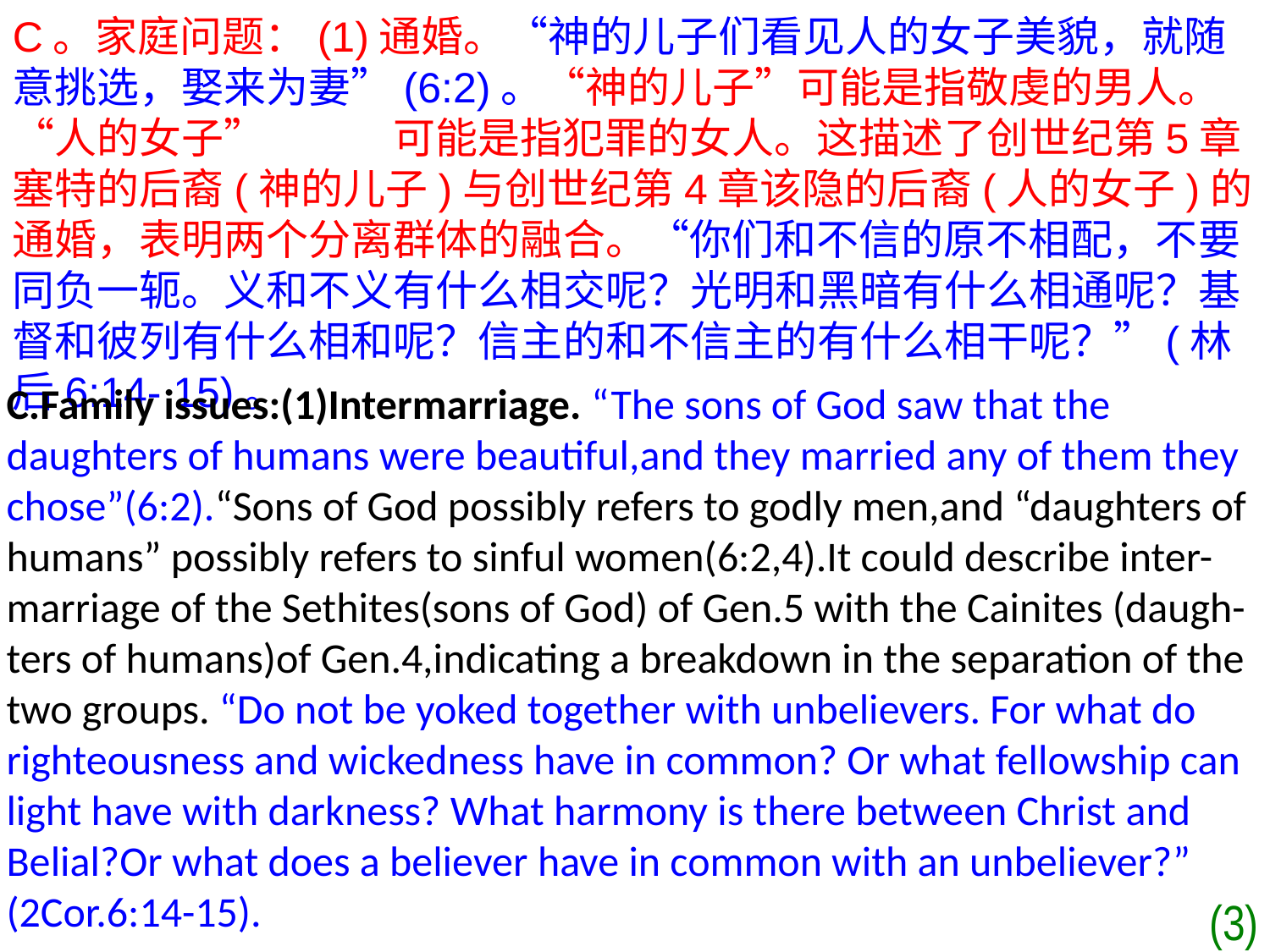

C。家庭问题：(1)通婚。“神的儿子们看见人的女子美貌，就随意挑选，娶来为妻”(6:2)。“神的儿子”可能是指敬虔的男人。“人的女子”	可能是指犯罪的女人。这描述了创世纪第5章塞特的后裔(神的儿子)与创世纪第4章该隐的后裔(人的女子)的通婚，表明两个分离群体的融合。“你们和不信的原不相配，不要同负一轭。义和不义有什么相交呢？光明和黑暗有什么相通呢？基督和彼列有什么相和呢？信主的和不信主的有什么相干呢？”(林后6:14- 15)。
C.Family issues:(1)Intermarriage. “The sons of God saw that the daughters of humans were beautiful,and they married any of them they chose”(6:2).“Sons of God possibly refers to godly men,and “daughters of humans” possibly refers to sinful women(6:2,4).It could describe inter-marriage of the Sethites(sons of God) of Gen.5 with the Cainites (daugh-ters of humans)of Gen.4,indicating a breakdown in the separation of the two groups. “Do not be yoked together with unbelievers. For what do righteousness and wickedness have in common? Or what fellowship can light have with darkness? What harmony is there between Christ and Belial?Or what does a believer have in common with an unbeliever?”
(2Cor.6:14-15).
(3)